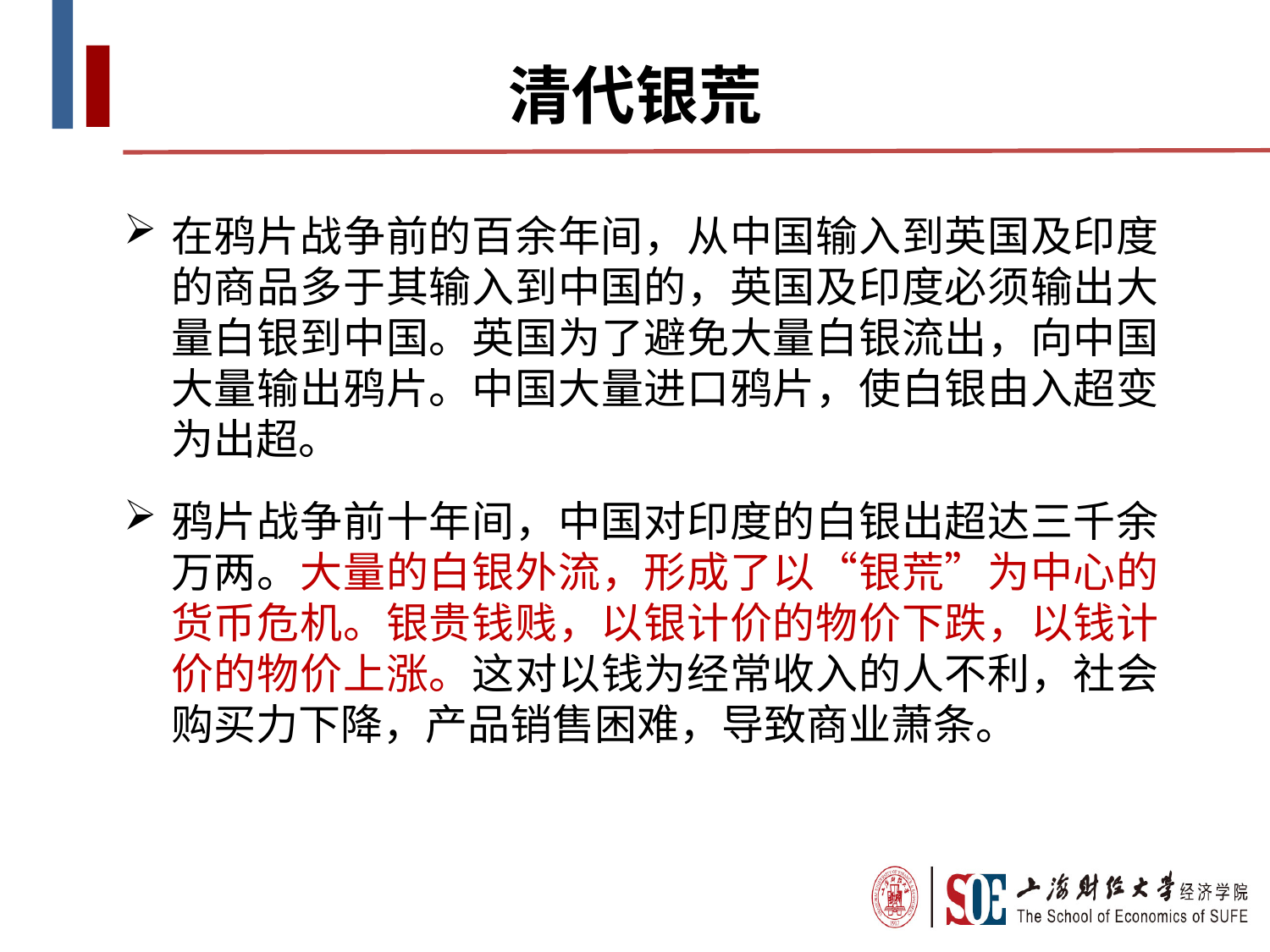

清代银荒
在鸦片战争前的百余年间，从中国输入到英国及印度的商品多于其输入到中国的，英国及印度必须输出大量白银到中国。英国为了避免大量白银流出，向中国大量输出鸦片。中国大量进口鸦片，使白银由入超变为出超。
鸦片战争前十年间，中国对印度的白银出超达三千余万两。大量的白银外流，形成了以“银荒”为中心的货币危机。银贵钱贱，以银计价的物价下跌，以钱计价的物价上涨。这对以钱为经常收入的人不利，社会购买力下降，产品销售困难，导致商业萧条。